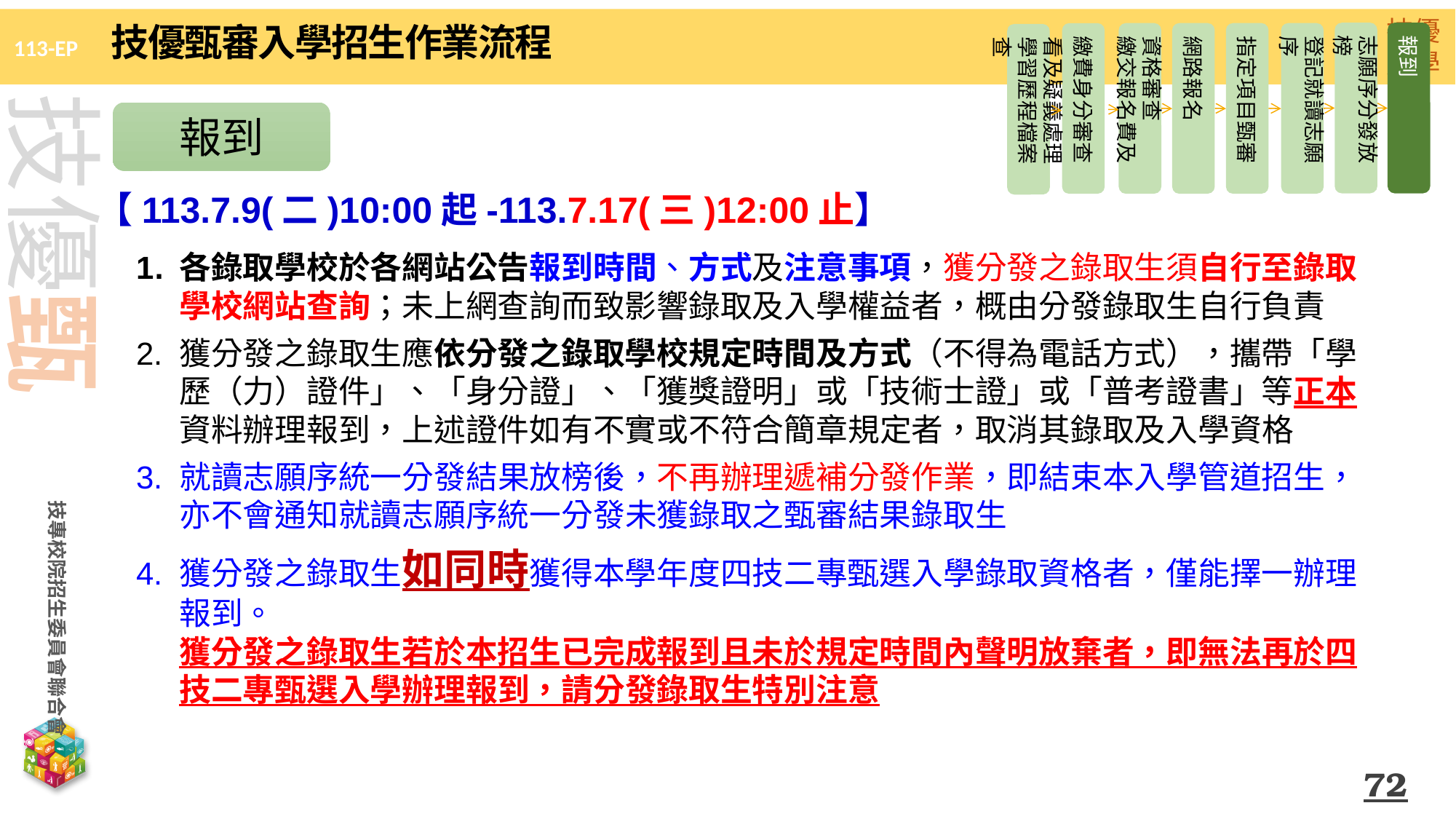

技優甄審入學招生作業流程
志願序分發放榜
報到
資格審查
繳交報名費及
網路報名
指定項目甄審
登記就讀志願序
繳費身分審查
看及疑義處理
學習歷程檔案查
報到
【113.7.9(二)10:00起-113.7.17(三)12:00止】
各錄取學校於各網站公告報到時間、方式及注意事項，獲分發之錄取生須自行至錄取學校網站查詢；未上網查詢而致影響錄取及入學權益者，概由分發錄取生自行負責
獲分發之錄取生應依分發之錄取學校規定時間及方式（不得為電話方式），攜帶「學歷（力）證件」、「身分證」、「獲獎證明」或「技術士證」或「普考證書」等正本資料辦理報到，上述證件如有不實或不符合簡章規定者，取消其錄取及入學資格
就讀志願序統一分發結果放榜後，不再辦理遞補分發作業，即結束本入學管道招生，亦不會通知就讀志願序統一分發未獲錄取之甄審結果錄取生
獲分發之錄取生如同時獲得本學年度四技二專甄選入學錄取資格者，僅能擇一辦理報到。
獲分發之錄取生若於本招生已完成報到且未於規定時間內聲明放棄者，即無法再於四技二專甄選入學辦理報到，請分發錄取生特別注意